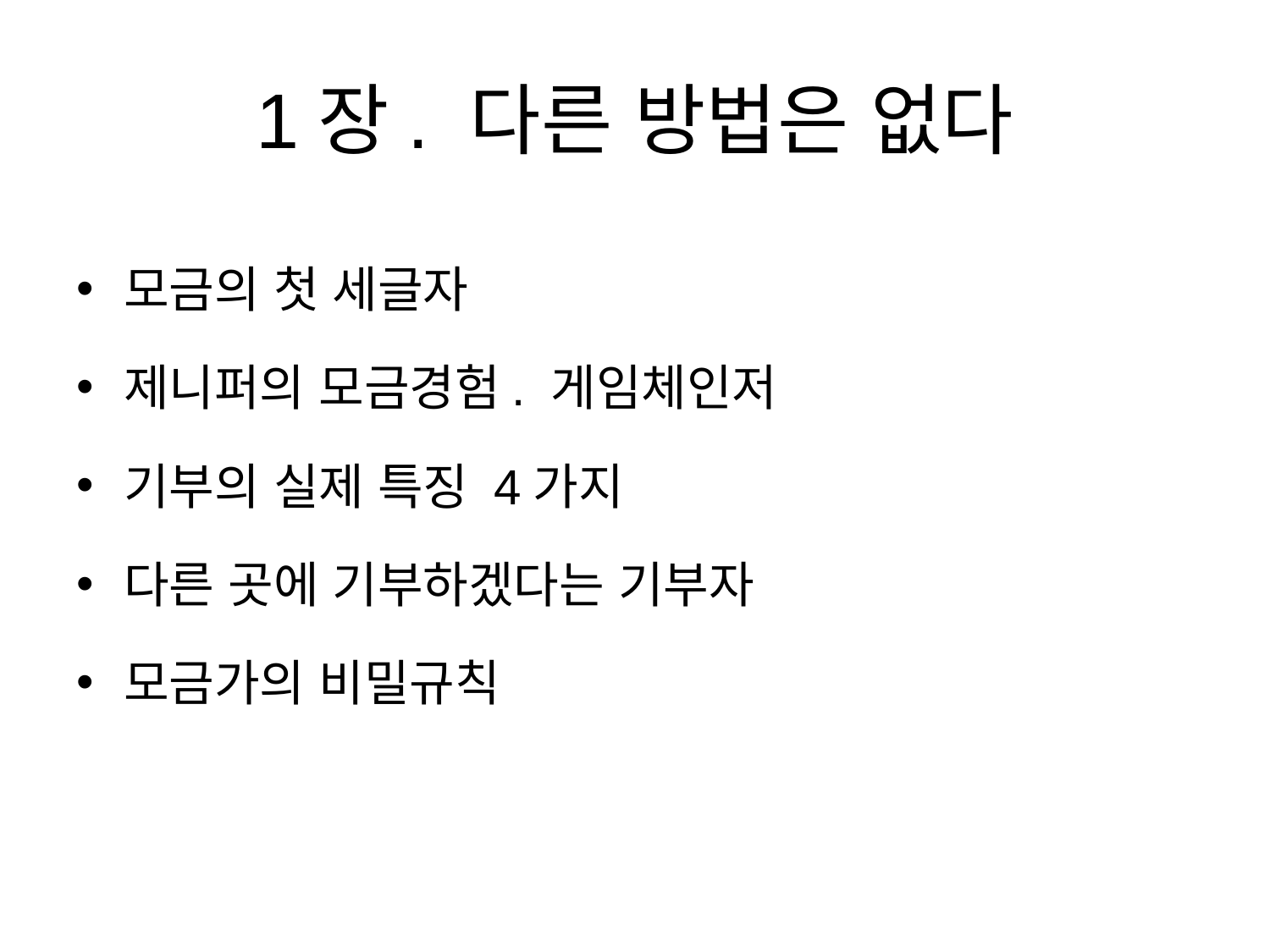

# 1장. 다른 방법은 없다
모금의 첫 세글자
제니퍼의 모금경험. 게임체인저
기부의 실제 특징 4가지
다른 곳에 기부하겠다는 기부자
모금가의 비밀규칙